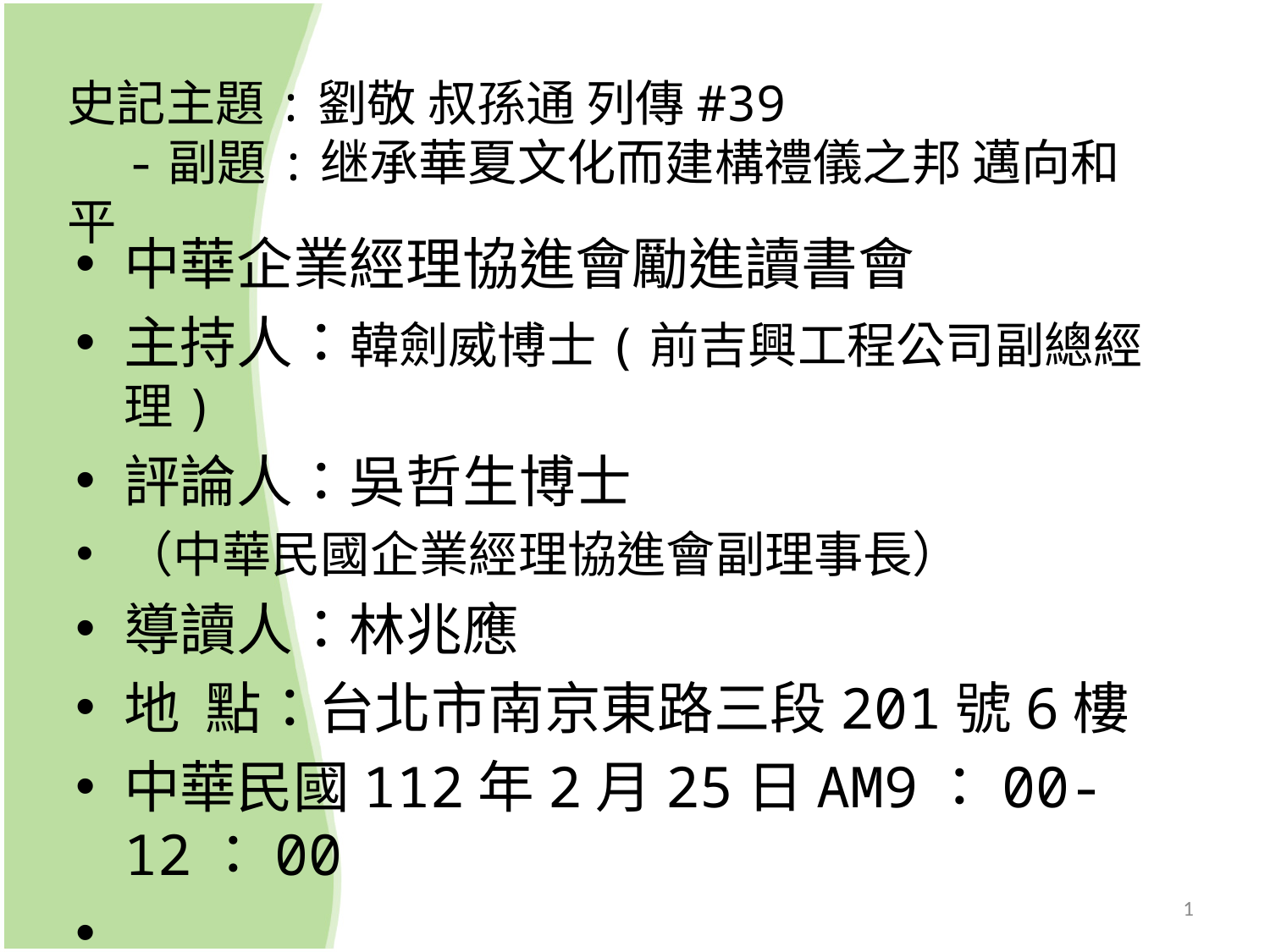

#
史記主題:劉敬 叔孫通 列傳#39
  -副題:继承華夏文化而建構禮儀之邦 邁向和平
中華企業經理協進會勵進讀書會
主持人：韓劍威博士(前吉興工程公司副總經理)
評論人：吳哲生博士
（中華民國企業經理協進會副理事長）
導讀人：林兆應
地  點：台北市南京東路三段201號6樓
中華民國112年2月25日AM9：00-12：00

1